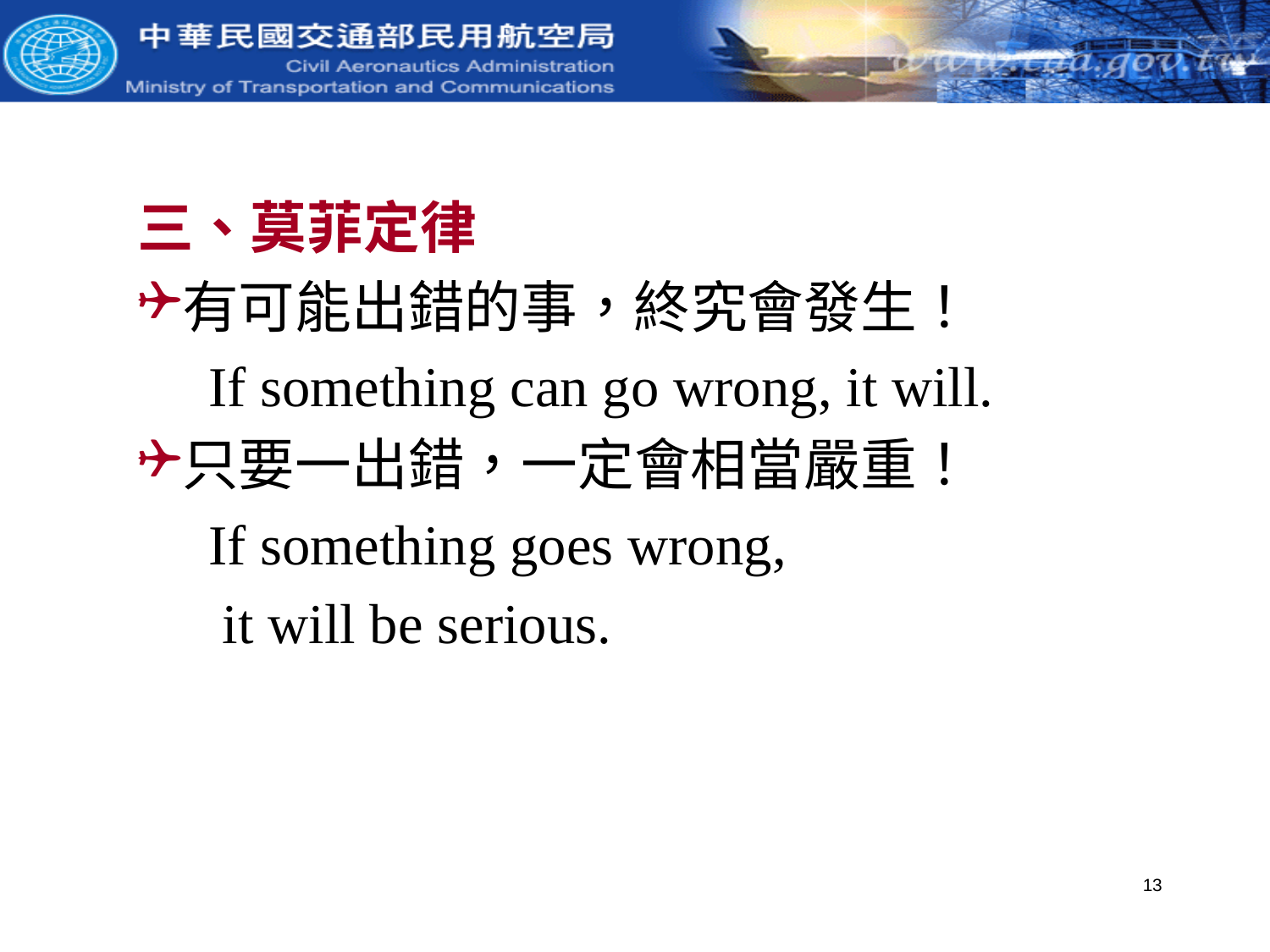

三、莫菲定律
有可能出錯的事，終究會發生！
     If something can go wrong, it will.
只要一出錯，一定會相當嚴重！
     If something goes wrong,
      it will be serious.